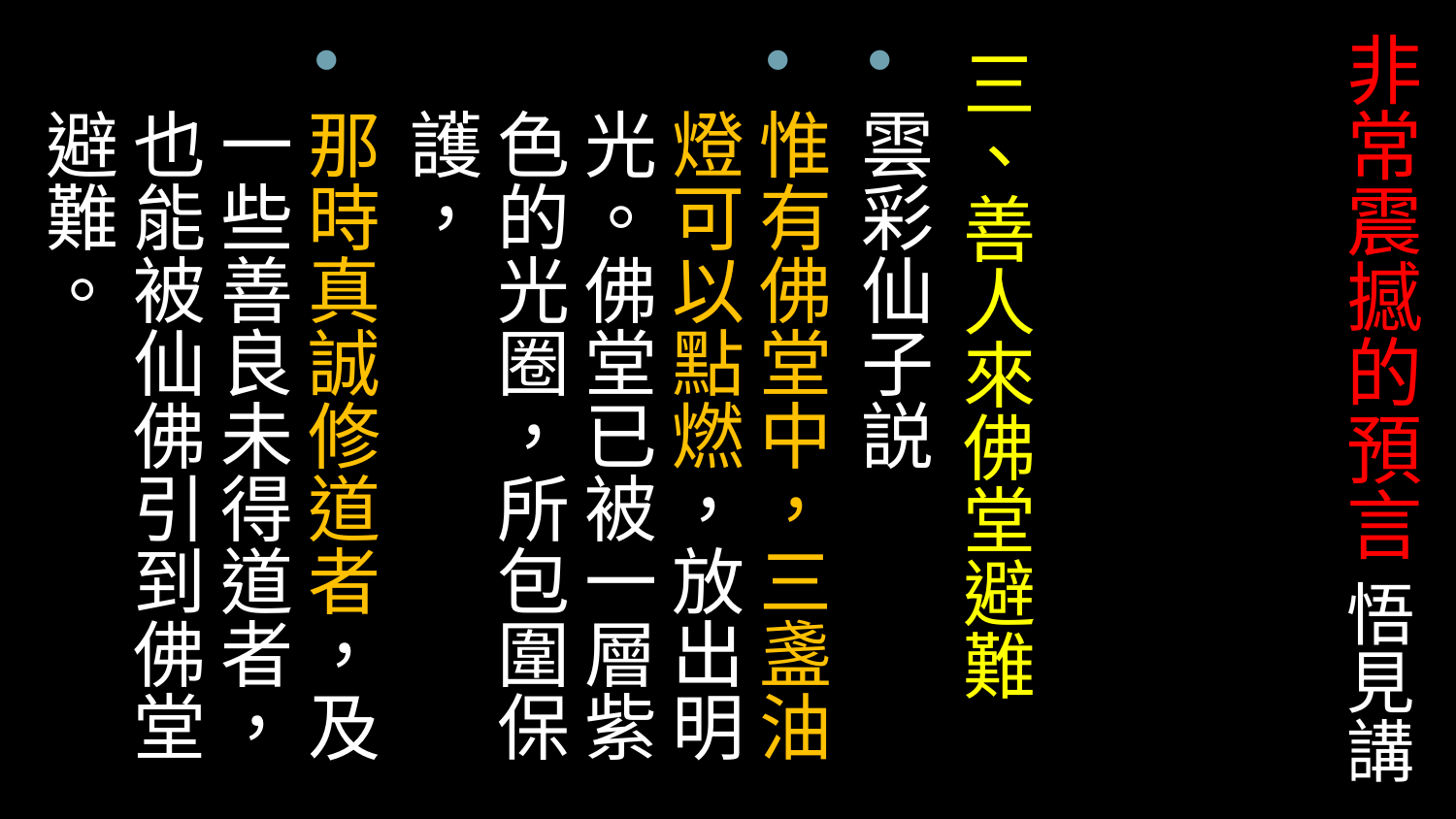

# 非常震撼的預言 悟見講
三、善人來佛堂避難
雲彩仙子説
惟有佛堂中，三盞油燈可以點燃，放出明光。佛堂已被一層紫色的光圈，所包圍保護，
那時真誠修道者，及一些善良未得道者，也能被仙佛引到佛堂避難。